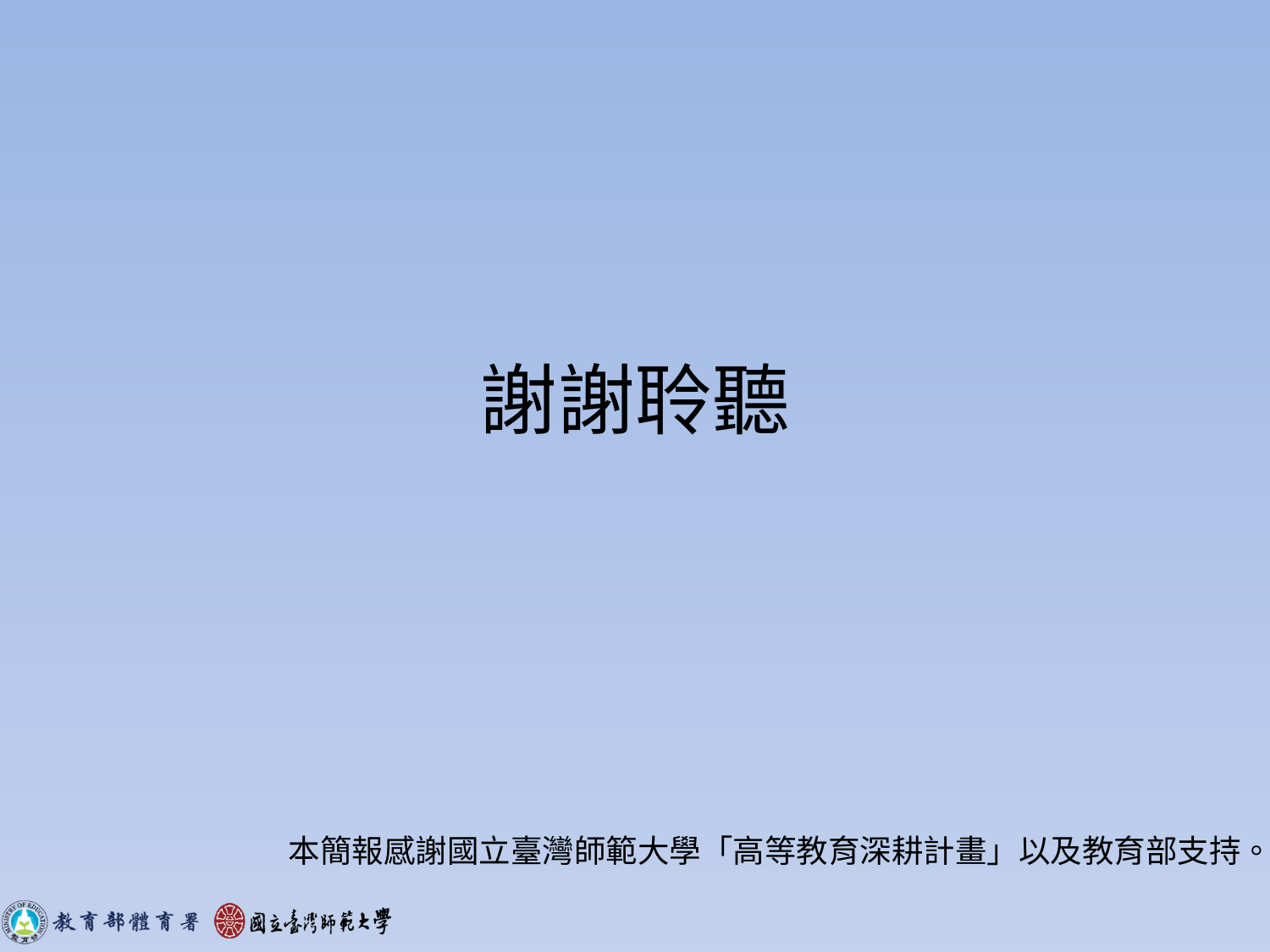

# 謝謝聆聽

本簡報感謝國立臺灣師範大學「高等教育深耕計畫」以及教育部支持。